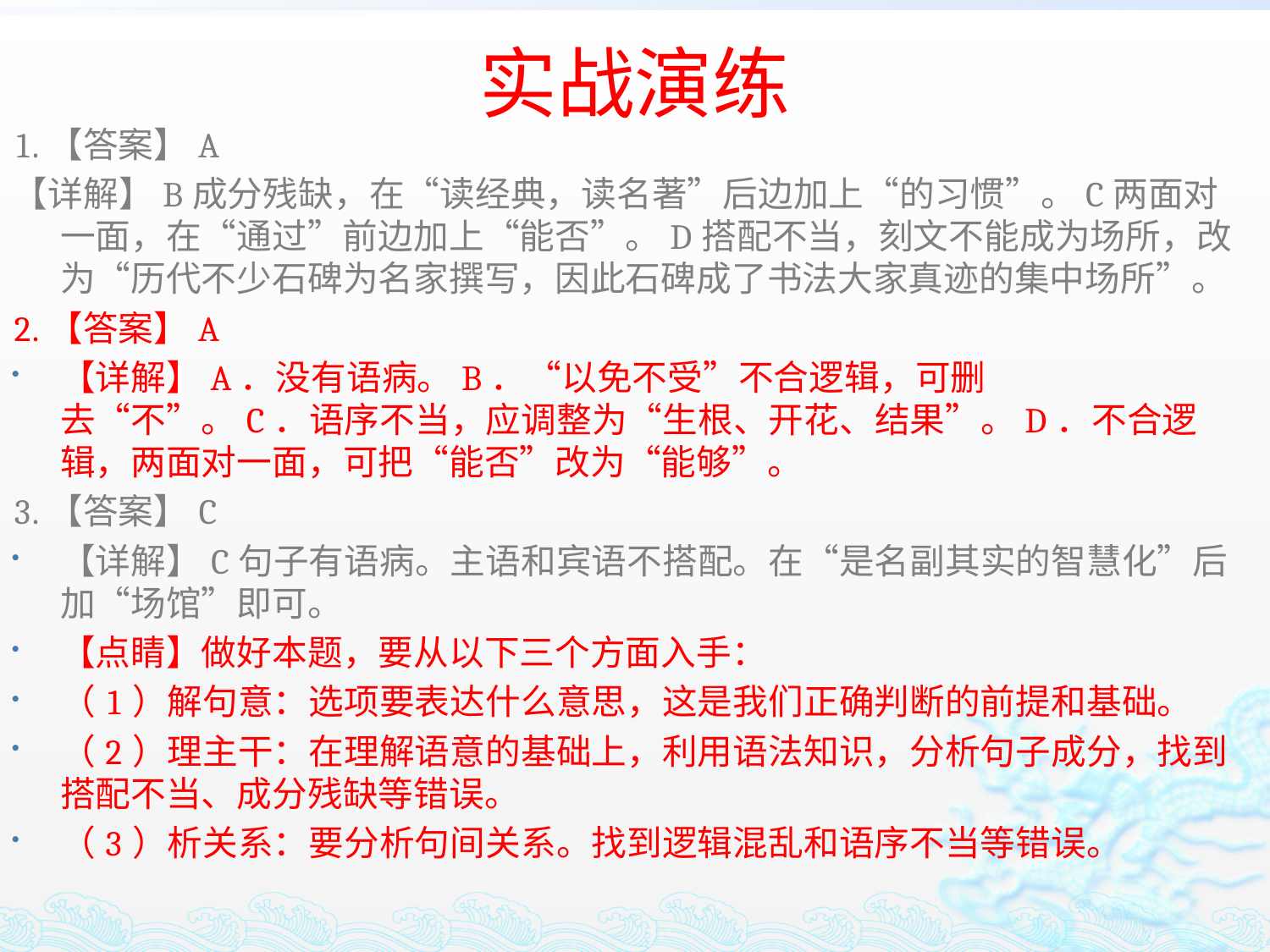

# 实战演练
1.【答案】A
【详解】B成分残缺，在“读经典，读名著”后边加上“的习惯”。C两面对一面，在“通过”前边加上“能否”。D搭配不当，刻文不能成为场所，改为“历代不少石碑为名家撰写，因此石碑成了书法大家真迹的集中场所”。
2.【答案】A
【详解】A．没有语病。B．“以免不受”不合逻辑，可删去“不”。C．语序不当，应调整为“生根、开花、结果”。D．不合逻辑，两面对一面，可把“能否”改为“能够”。
3.【答案】C
【详解】C句子有语病。主语和宾语不搭配。在“是名副其实的智慧化”后加“场馆”即可。
【点睛】做好本题，要从以下三个方面入手：
（1）解句意：选项要表达什么意思，这是我们正确判断的前提和基础。
（2）理主干：在理解语意的基础上，利用语法知识，分析句子成分，找到搭配不当、成分残缺等错误。
（3）析关系：要分析句间关系。找到逻辑混乱和语序不当等错误。